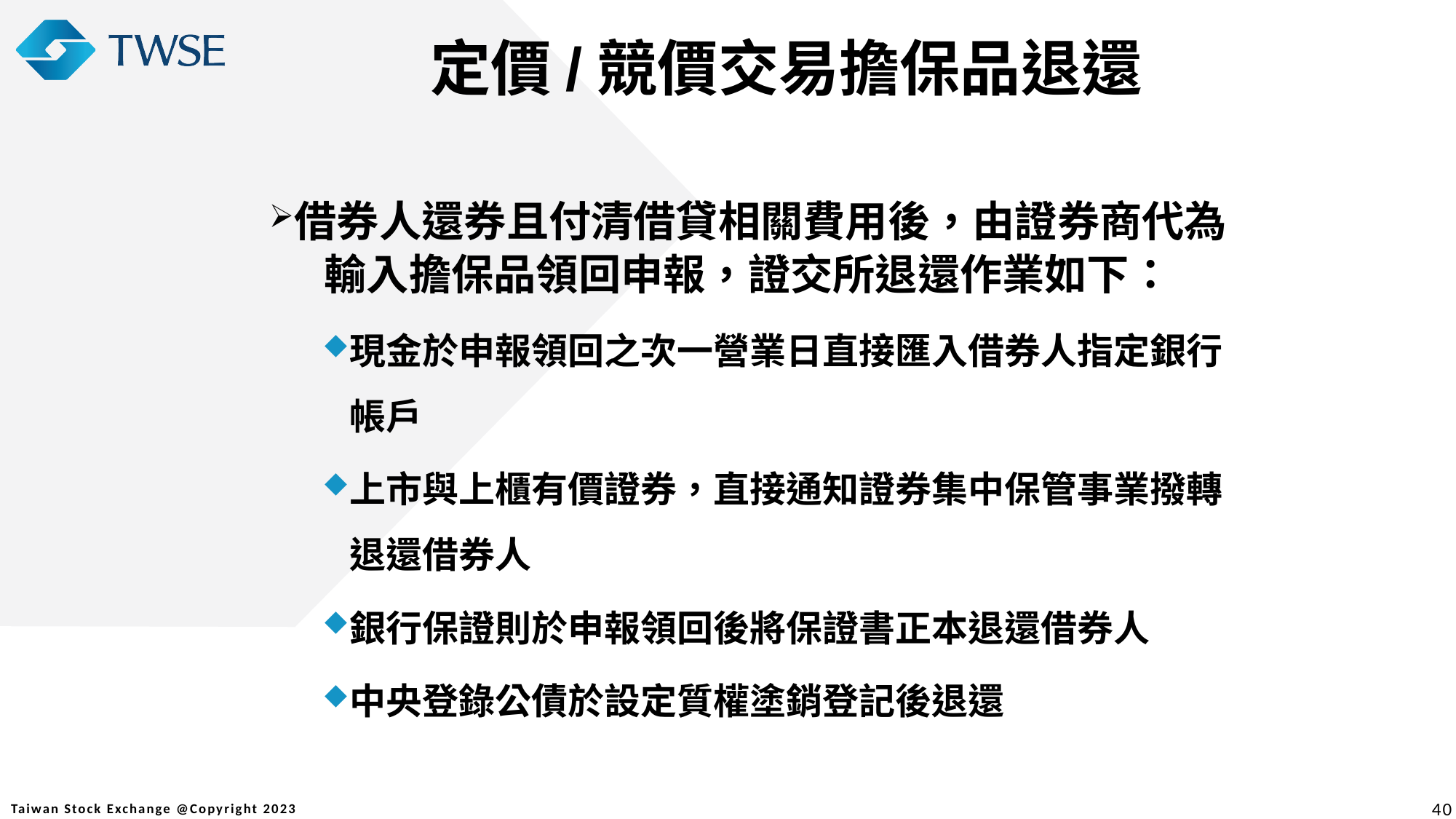

定價/競價交易擔保品退還
借券人還券且付清借貸相關費用後，由證券商代為輸入擔保品領回申報，證交所退還作業如下：
現金於申報領回之次一營業日直接匯入借券人指定銀行帳戶
上市與上櫃有價證券，直接通知證券集中保管事業撥轉退還借券人
銀行保證則於申報領回後將保證書正本退還借券人
中央登錄公債於設定質權塗銷登記後退還

40